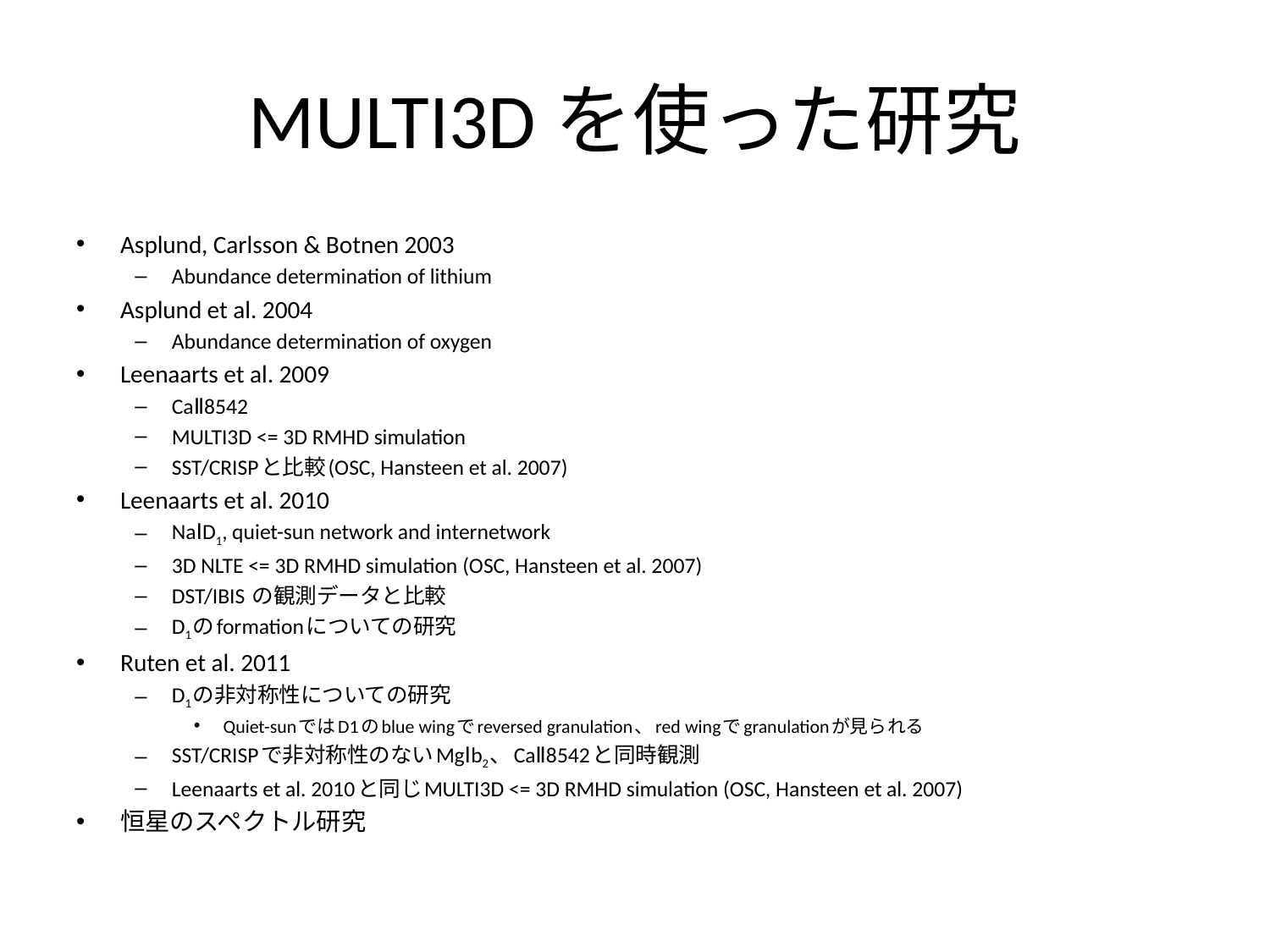

# MULTI3Dを使った研究
Asplund, Carlsson & Botnen 2003
Abundance determination of lithium
Asplund et al. 2004
Abundance determination of oxygen
Leenaarts et al. 2009
CaⅡ8542
MULTI3D <= 3D RMHD simulation
SST/CRISPと比較(OSC, Hansteen et al. 2007)
Leenaarts et al. 2010
NaⅠD1, quiet-sun network and internetwork
3D NLTE <= 3D RMHD simulation (OSC, Hansteen et al. 2007)
DST/IBIS の観測データと比較
D1のformationについての研究
Ruten et al. 2011
D1の非対称性についての研究
Quiet-sunではD1のblue wingでreversed granulation、red wingでgranulationが見られる
SST/CRISPで非対称性のないMgⅠb2、CaⅡ8542と同時観測
Leenaarts et al. 2010と同じMULTI3D <= 3D RMHD simulation (OSC, Hansteen et al. 2007)
恒星のスペクトル研究